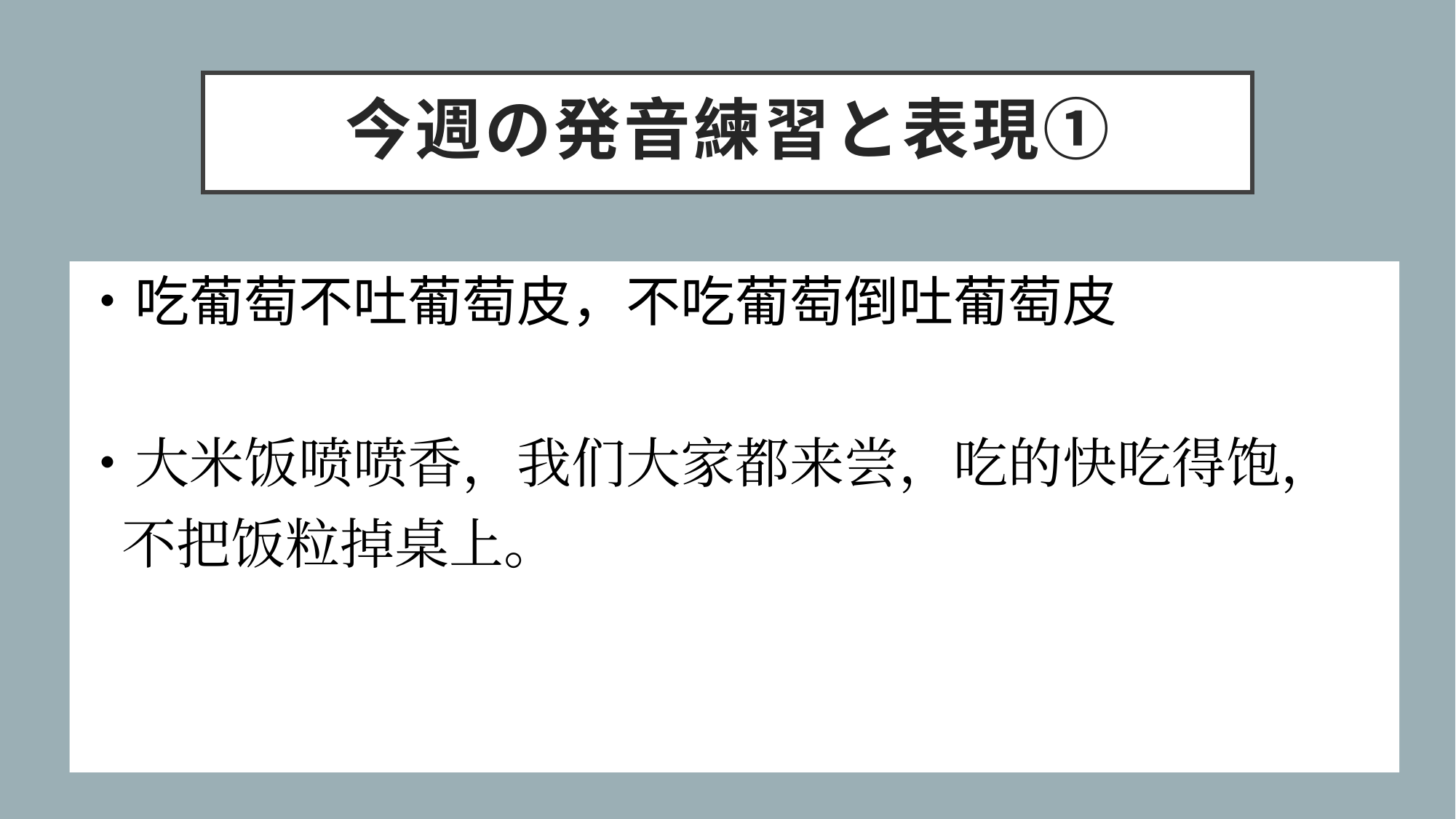

# 今週の発音練習と表現①
・吃葡萄不吐葡萄皮，不吃葡萄倒吐葡萄皮

・大米饭喷喷香，我们大家都来尝，吃的快吃得饱，
  不把饭粒掉桌上。